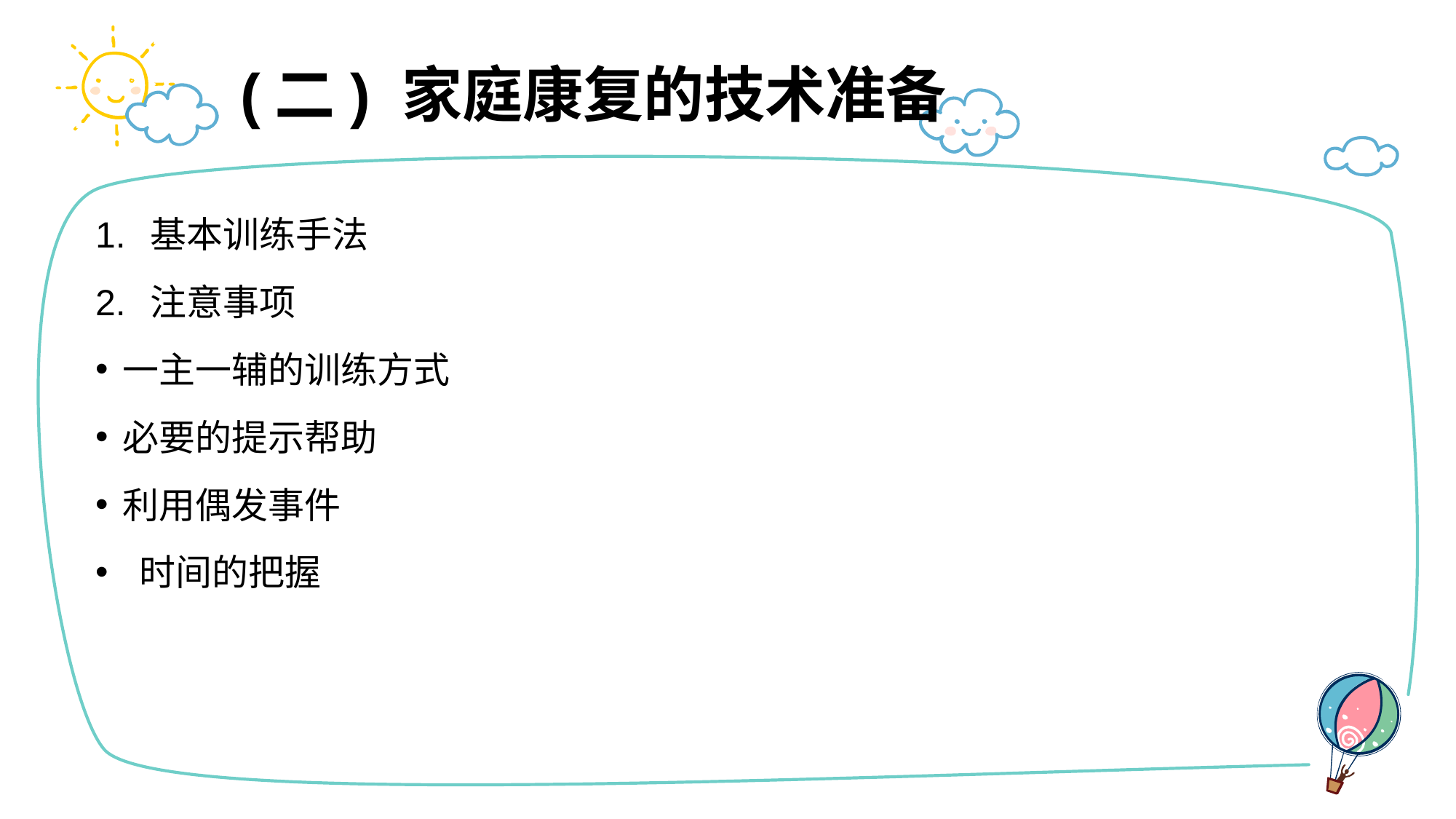

# (二) 家庭康复的技术准备
基本训练手法
注意事项
一主一辅的训练方式
必要的提示帮助
利用偶发事件
 时间的把握